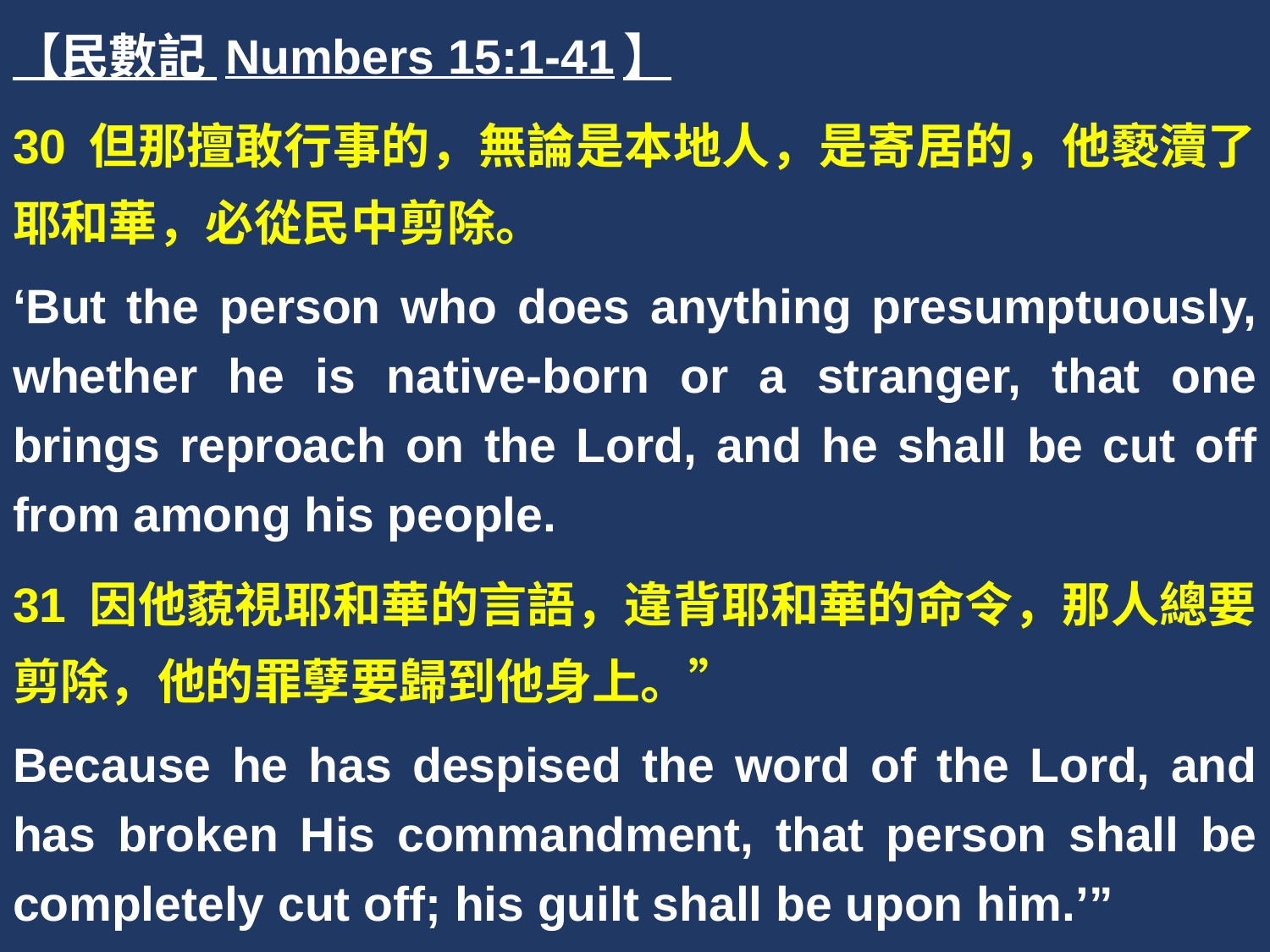

【民數記 Numbers 15:1-41】
30 但那擅敢行事的，無論是本地人，是寄居的，他褻瀆了耶和華，必從民中剪除。
‘But the person who does anything presumptuously, whether he is native-born or a stranger, that one brings reproach on the Lord, and he shall be cut off from among his people.
31 因他藐視耶和華的言語，違背耶和華的命令，那人總要剪除，他的罪孽要歸到他身上。”
Because he has despised the word of the Lord, and has broken His commandment, that person shall be completely cut off; his guilt shall be upon him.’”